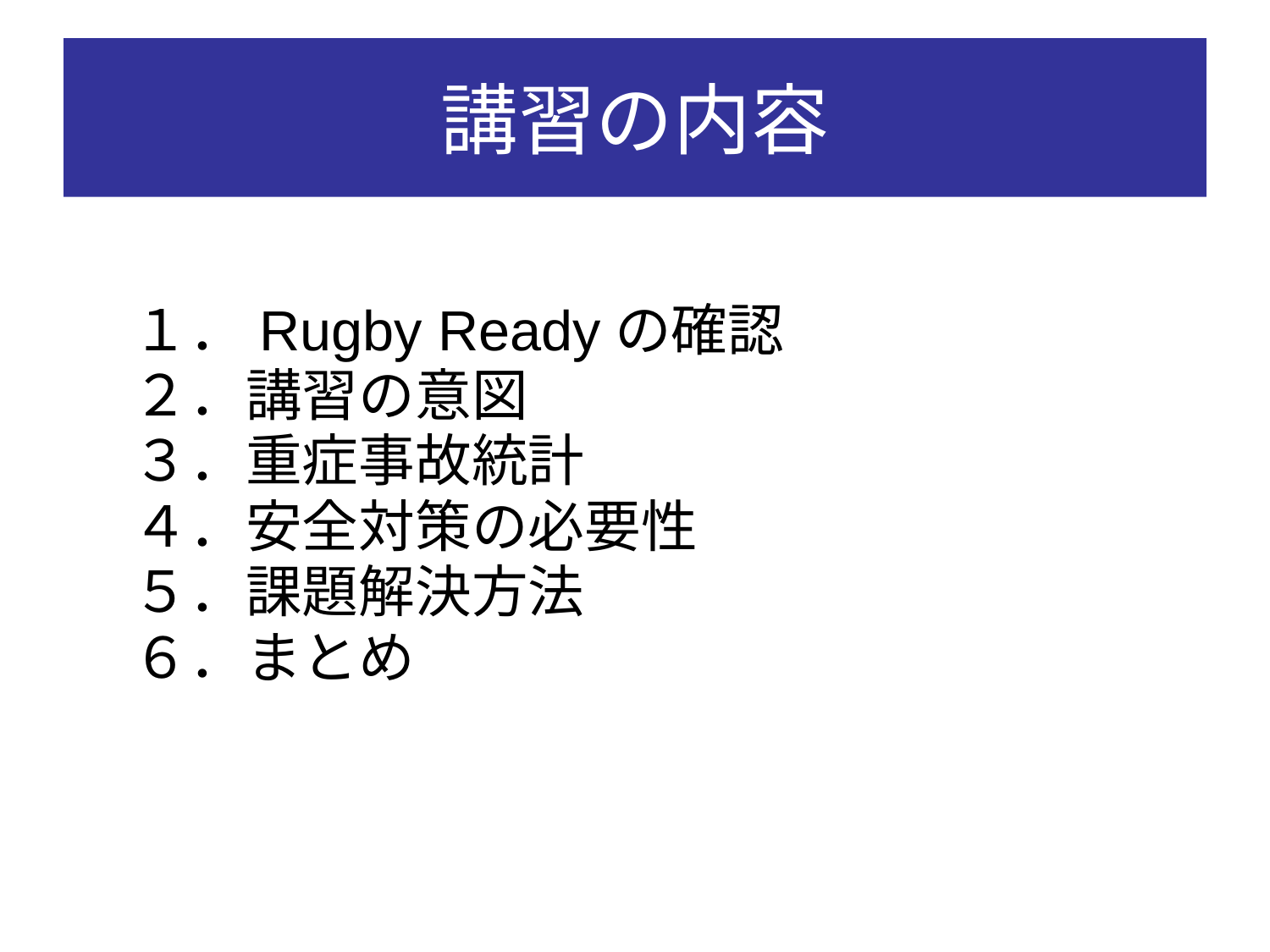

# 講習の内容

　１．Rugby Readyの確認
　２．講習の意図
　３．重症事故統計
　４．安全対策の必要性
　５．課題解決方法
　６．まとめ